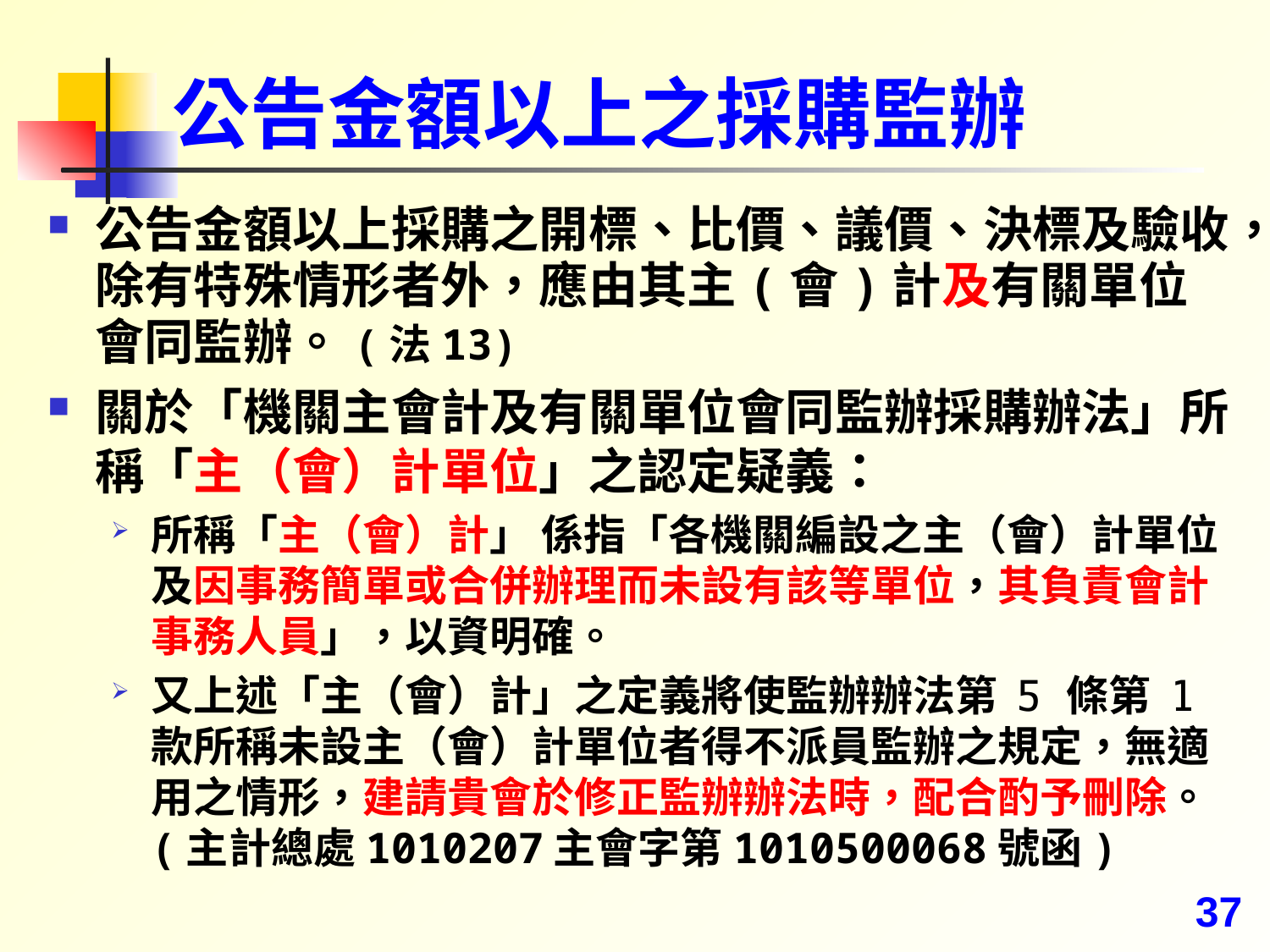

# 公告金額以上之採購監辦
公告金額以上採購之開標、比價、議價、決標及驗收，除有特殊情形者外，應由其主(會)計及有關單位會同監辦。(法13)
關於「機關主會計及有關單位會同監辦採購辦法」所稱「主（會）計單位」之認定疑義：
所稱「主（會）計」 係指「各機關編設之主（會）計單位及因事務簡單或合併辦理而未設有該等單位，其負責會計事務人員」，以資明確。
又上述「主（會）計」之定義將使監辦辦法第 5 條第 1 款所稱未設主（會）計單位者得不派員監辦之規定，無適用之情形，建請貴會於修正監辦辦法時，配合酌予刪除。(主計總處1010207主會字第1010500068號函)

37